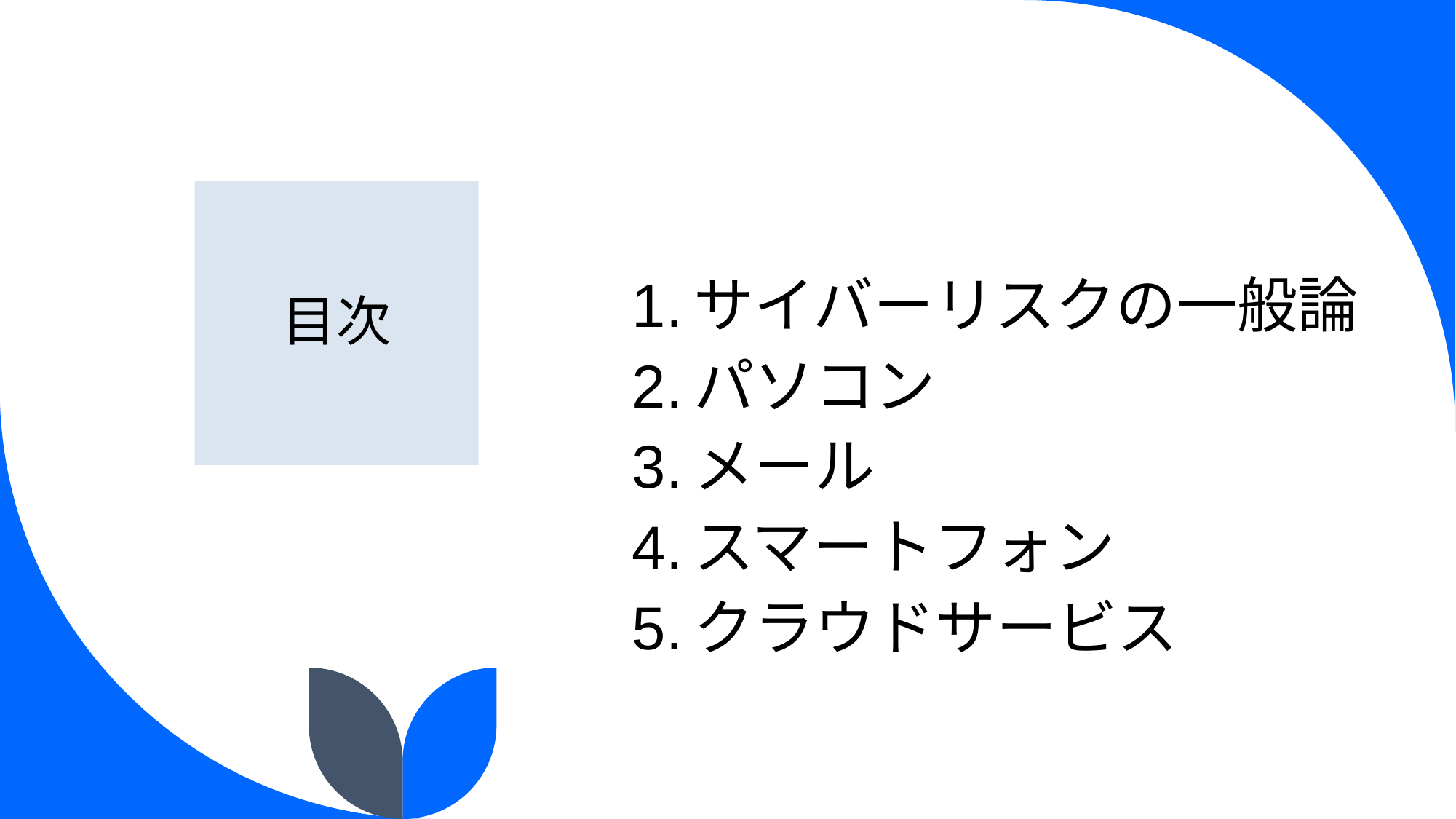

目次

サイバーリスクの一般論
パソコン
メール
スマートフォン
クラウドサービス